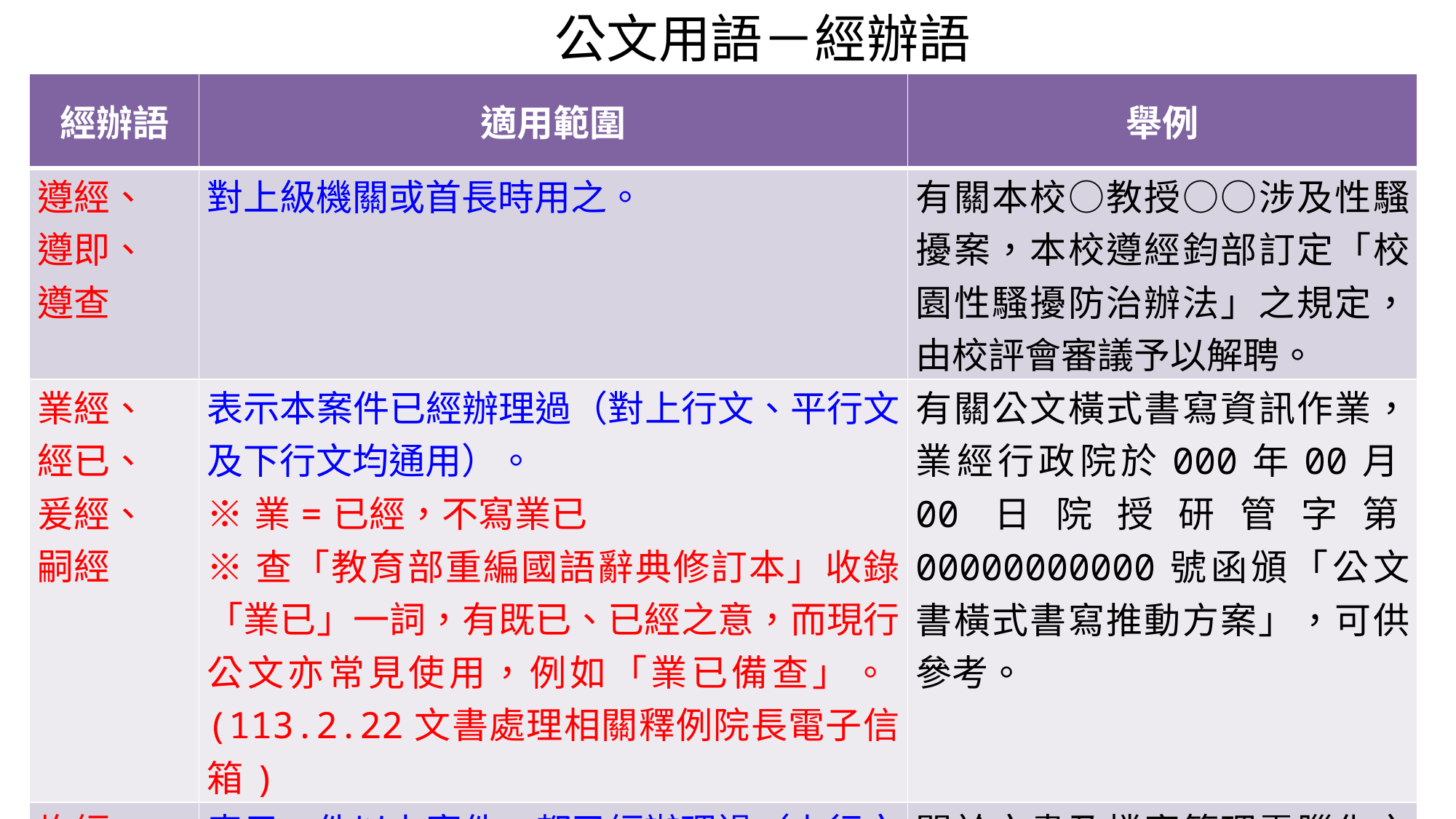

# 公文用語－經辦語
| 經辦語 | 適用範圍 | 舉例 |
| --- | --- | --- |
| 遵經、 遵即、 遵查 | 對上級機關或首長時用之。 | 有關本校○教授○○涉及性騷擾案，本校遵經鈞部訂定「校園性騷擾防治辦法」之規定，由校評會審議予以解聘。 |
| 業經、 經已、 爰經、 嗣經 | 表示本案件已經辦理過（對上行文、平行文及下行文均通用）。 ※業=已經，不寫業已 ※查「教育部重編國語辭典修訂本」收錄「業已」一詞，有既已、已經之意，而現行公文亦常見使用，例如「業已備查」。(113.2.22文書處理相關釋例院長電子信箱) | 有關公文橫式書寫資訊作業，業經行政院於000年00月00日院授研管字第00000000000號函頒「公文書橫式書寫推動方案」，可供參考。 |
| 均經、 並經 | 表示2件以上案件，都已經辦理過（上行文、平行文及下行文均通用）。 | 關於文書及檔案管理電腦化之作業規範及技術規範，均經行政院於000年0月0日修正完畢。 |